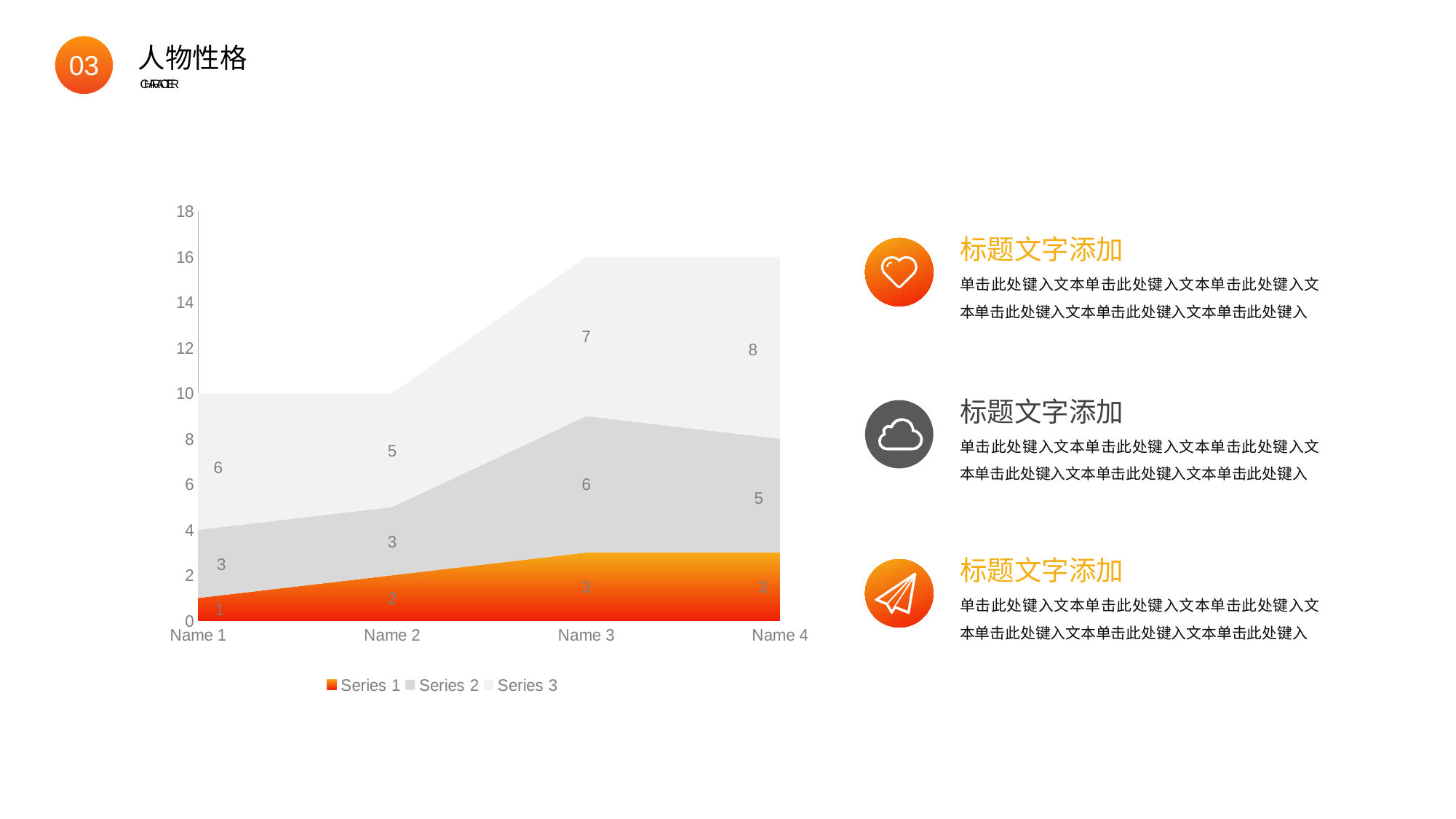

BY YUSHEN

03
人物性格
CHARACTER

### Chart

| Category | Series 1 | Series 2 | Series 3 |
|---|---|---|---|
| Name 1 | 1.0 | 3.0 | 6.0 |
| Name 2 | 2.0 | 3.0 | 5.0 |
| Name 3 | 3.0 | 6.0 | 7.0 |
| Name 4 | 3.0 | 5.0 | 8.0 |
标题文字添加

单击此处键入文本单击此处键入文本单击此处键入文本单击此处键入文本单击此处键入文本单击此处键入

标题文字添加
单击此处键入文本单击此处键入文本单击此处键入文本单击此处键入文本单击此处键入文本单击此处键入

标题文字添加
单击此处键入文本单击此处键入文本单击此处键入文本单击此处键入文本单击此处键入文本单击此处键入